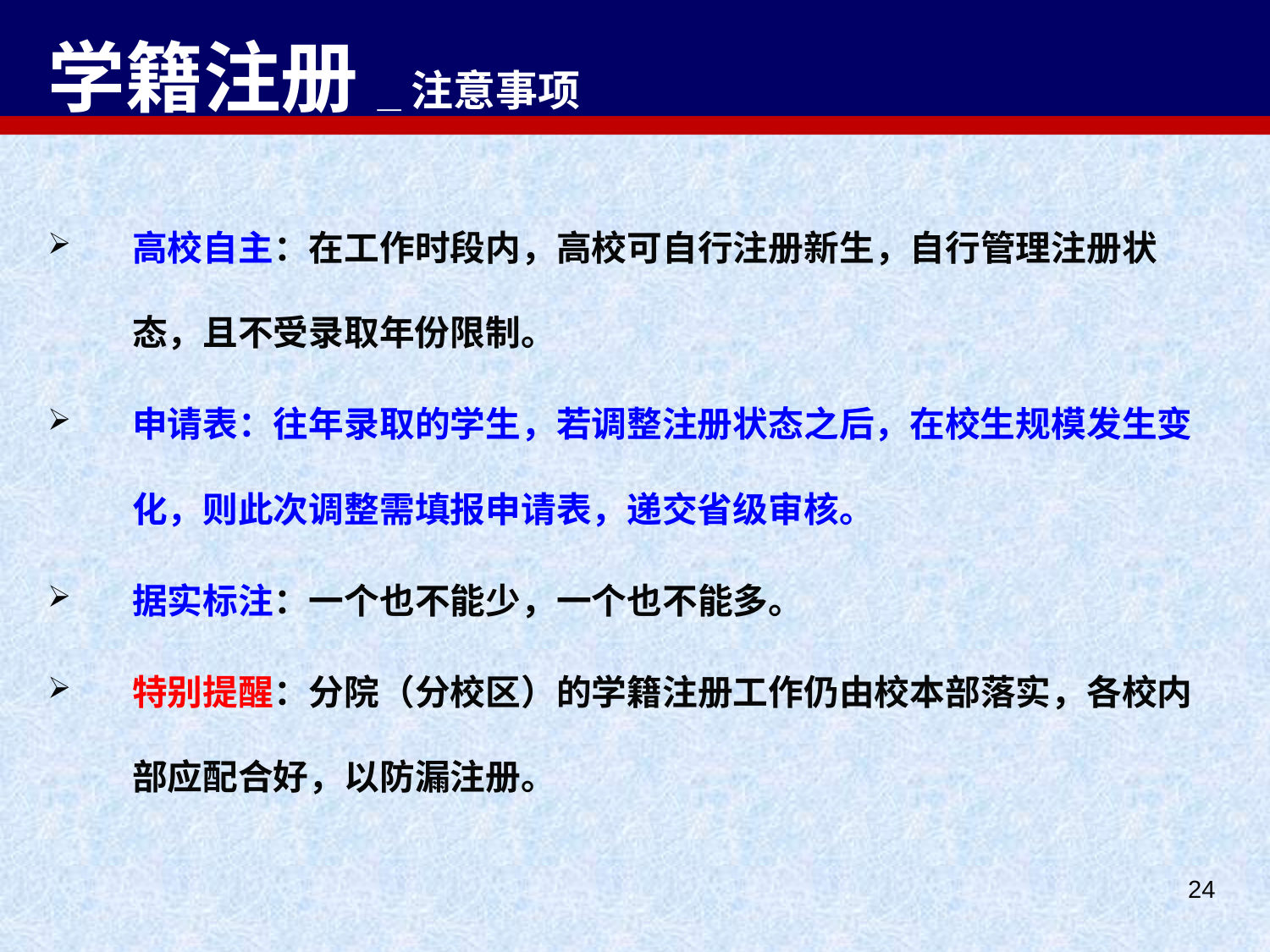

# 学籍注册_注意事项
高校自主：在工作时段内，高校可自行注册新生，自行管理注册状态，且不受录取年份限制。
申请表：往年录取的学生，若调整注册状态之后，在校生规模发生变化，则此次调整需填报申请表，递交省级审核。
据实标注：一个也不能少，一个也不能多。
特别提醒：分院（分校区）的学籍注册工作仍由校本部落实，各校内部应配合好，以防漏注册。
24